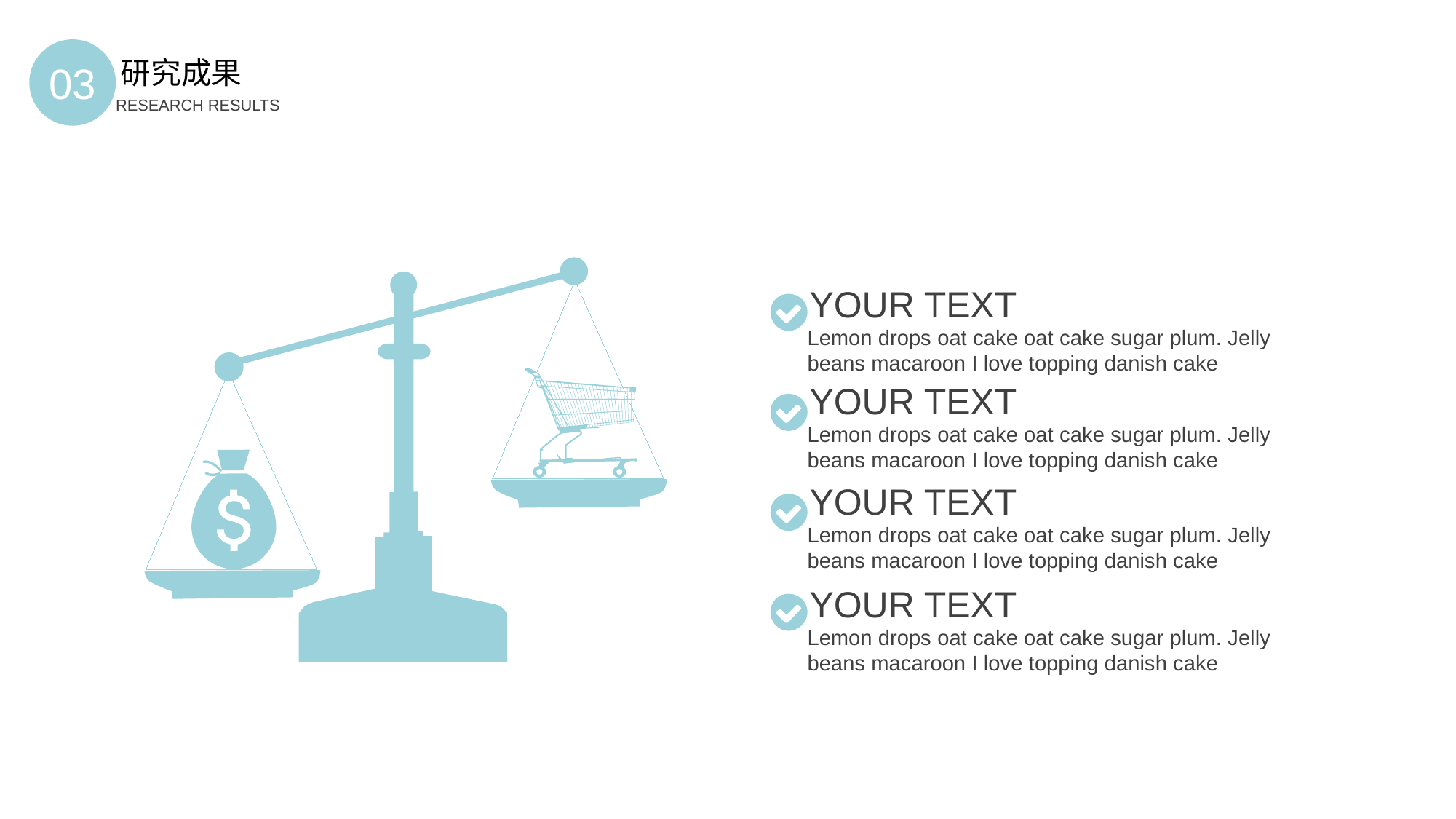

03
研究成果
RESEARCH RESULTS

 YOUR TEXT

Lemon drops oat cake oat cake sugar plum. Jelly beans macaroon I love topping danish cake
 YOUR TEXT

Lemon drops oat cake oat cake sugar plum. Jelly beans macaroon I love topping danish cake
 YOUR TEXT

Lemon drops oat cake oat cake sugar plum. Jelly beans macaroon I love topping danish cake
 YOUR TEXT

Lemon drops oat cake oat cake sugar plum. Jelly beans macaroon I love topping danish cake